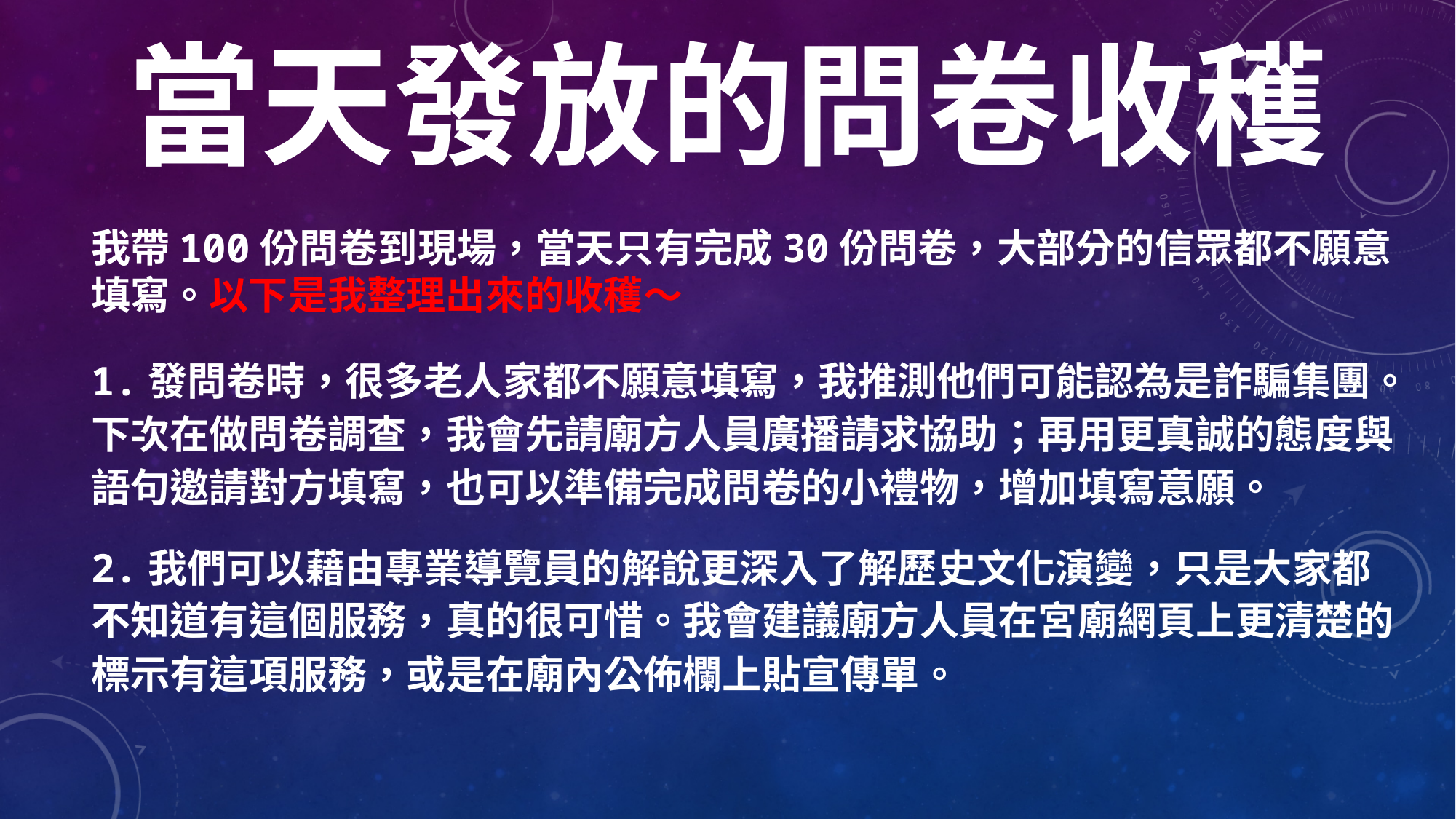

# 當天發放的問卷收穫
我帶100份問卷到現場，當天只有完成30份問卷，大部分的信眾都不願意填寫。以下是我整理出來的收穫～
1.發問卷時，很多老人家都不願意填寫，我推測他們可能認為是詐騙集團。下次在做問卷調查，我會先請廟方人員廣播請求協助；再用更真誠的態度與語句邀請對方填寫，也可以準備完成問卷的小禮物，增加填寫意願。
2.我們可以藉由專業導覽員的解說更深入了解歷史文化演變，只是大家都不知道有這個服務，真的很可惜。我會建議廟方人員在宮廟網頁上更清楚的標示有這項服務，或是在廟內公佈欄上貼宣傳單。